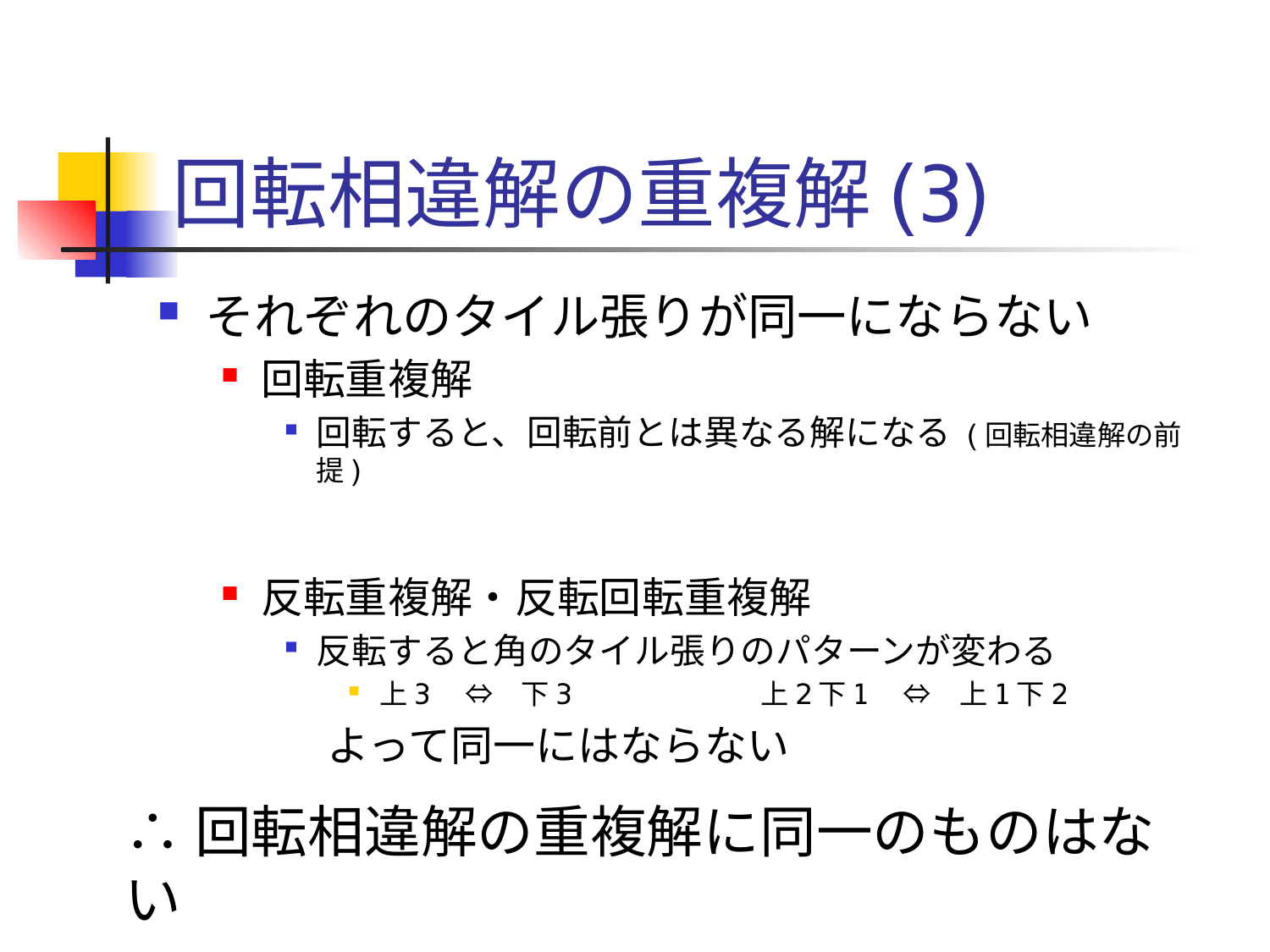

# 回転相違解の重複解(3)
それぞれのタイル張りが同一にならない
回転重複解
回転すると、回転前とは異なる解になる (回転相違解の前提)

反転重複解・反転回転重複解
反転すると角のタイル張りのパターンが変わる
上3　⇔　下3		上2下1　⇔　上1下2
　よって同一にはならない
∴回転相違解の重複解に同一のものはない